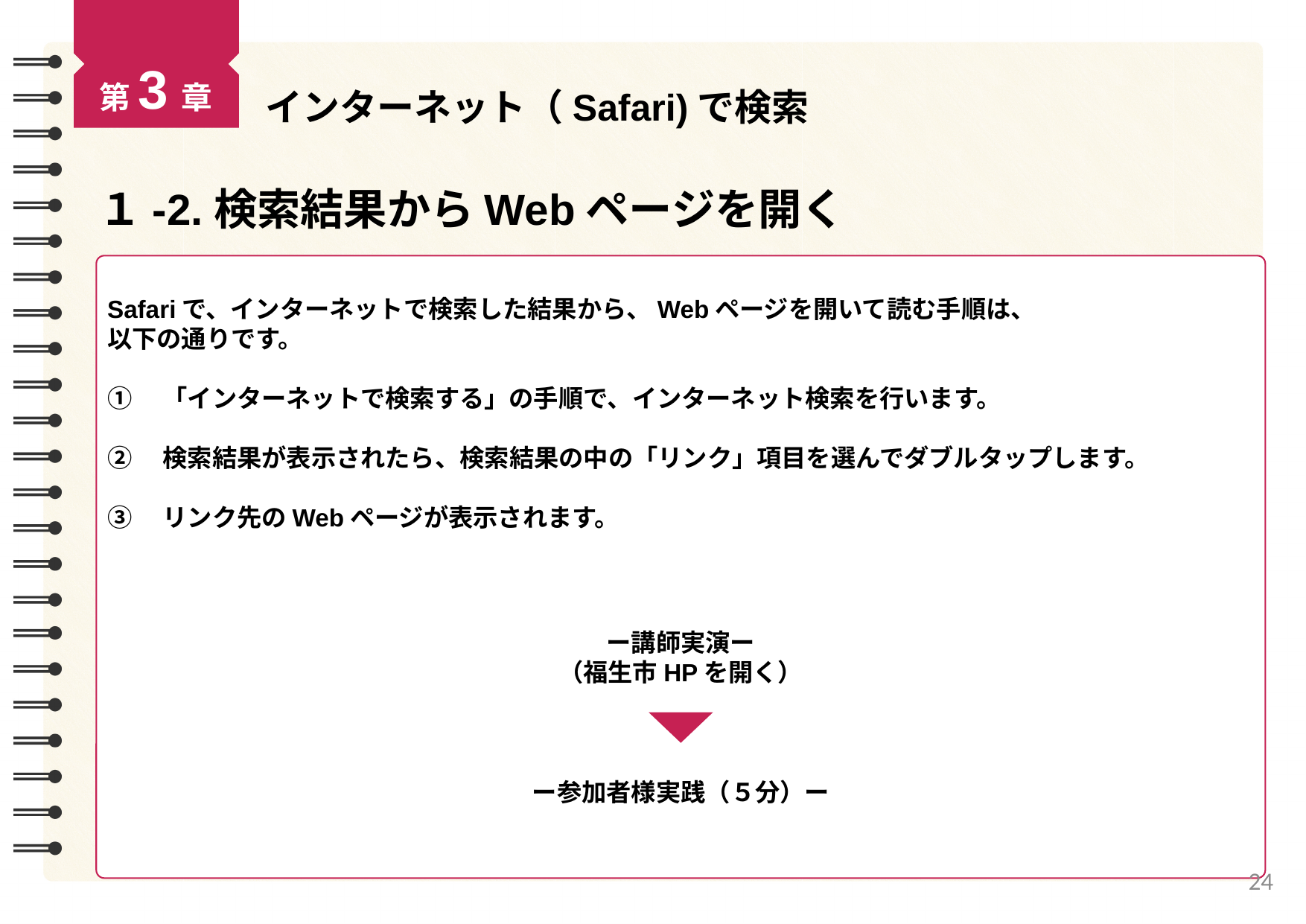

第3章

インターネット（Safari)で検索
１-2.検索結果からWebページを開く

Safariで、インターネットで検索した結果から、Webページを開いて読む手順は、
以下の通りです。

①　「インターネットで検索する」の手順で、インターネット検索を行います。

②　検索結果が表示されたら、検索結果の中の「リンク」項目を選んでダブルタップします。

③　リンク先のWebページが表示されます。
ー講師実演ー
（福生市HPを開く）

ー参加者様実践（５分）ー
24